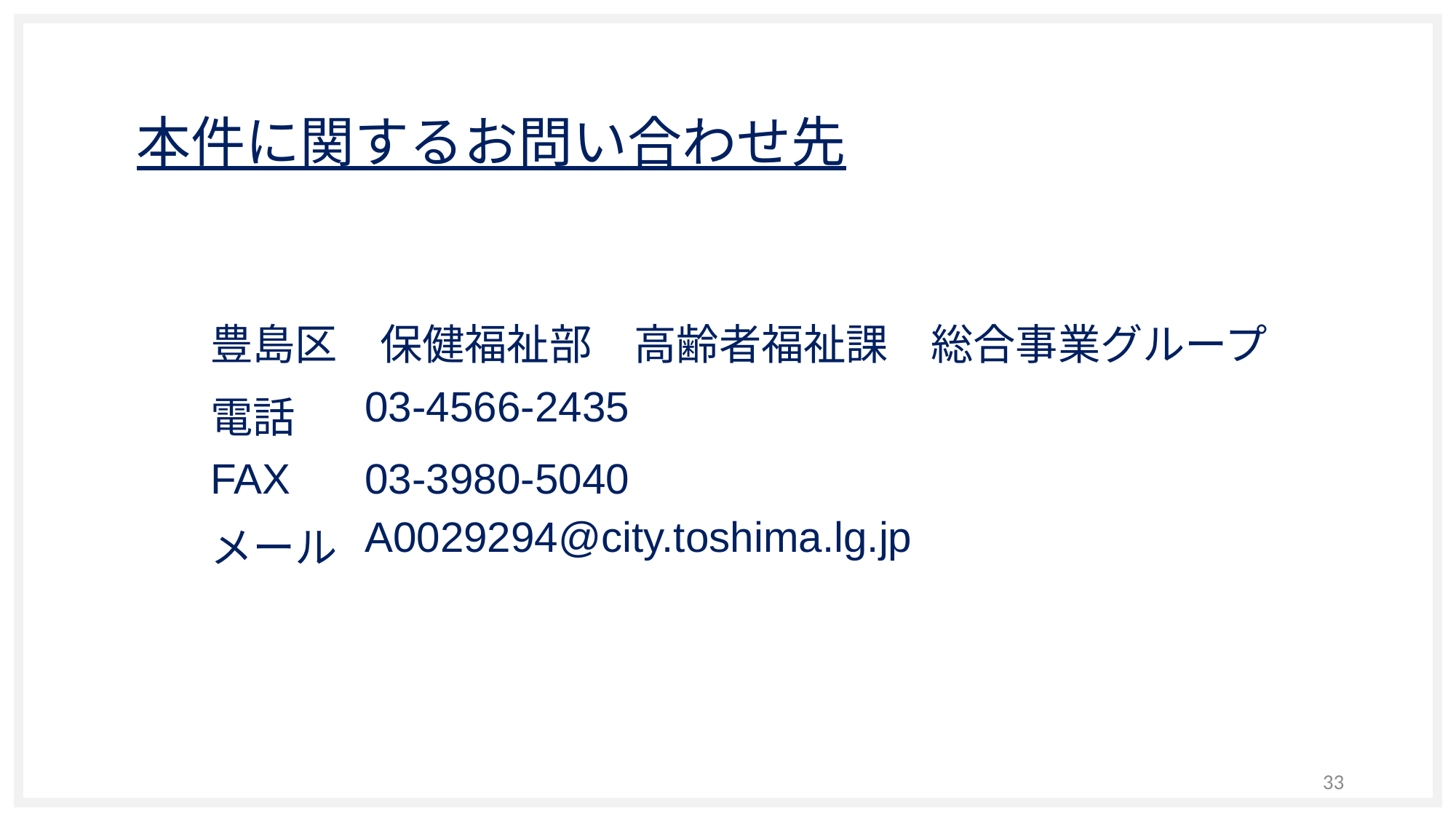

# 本件に関するお問い合わせ先
| 豊島区　保健福祉部　高齢者福祉課　総合事業グループ |  |
| --- | --- |
| 電話 | 03-4566-2435 |
| FAX | 03-3980-5040 |
| メール | A0029294@city.toshima.lg.jp |
33